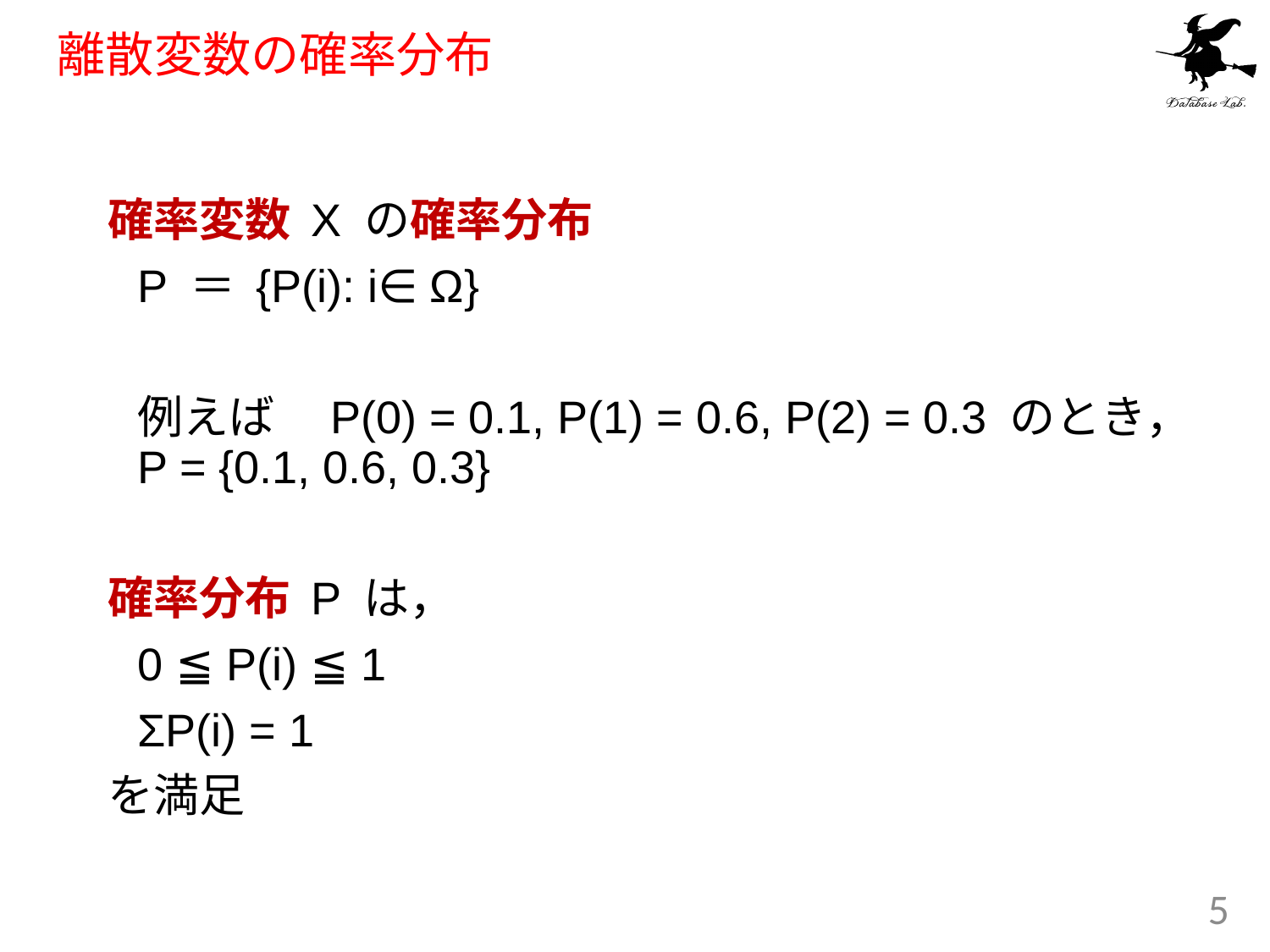

# 離散変数の確率分布
確率変数 X の確率分布
		P ＝ {P(i): i∈ Ω}

	例えば　P(0) = 0.1, P(1) = 0.6, P(2) = 0.3 のとき，P = {0.1, 0.6, 0.3}

確率分布 P は，
		0 ≦ P(i) ≦ 1
		ΣP(i) = 1
を満足

5